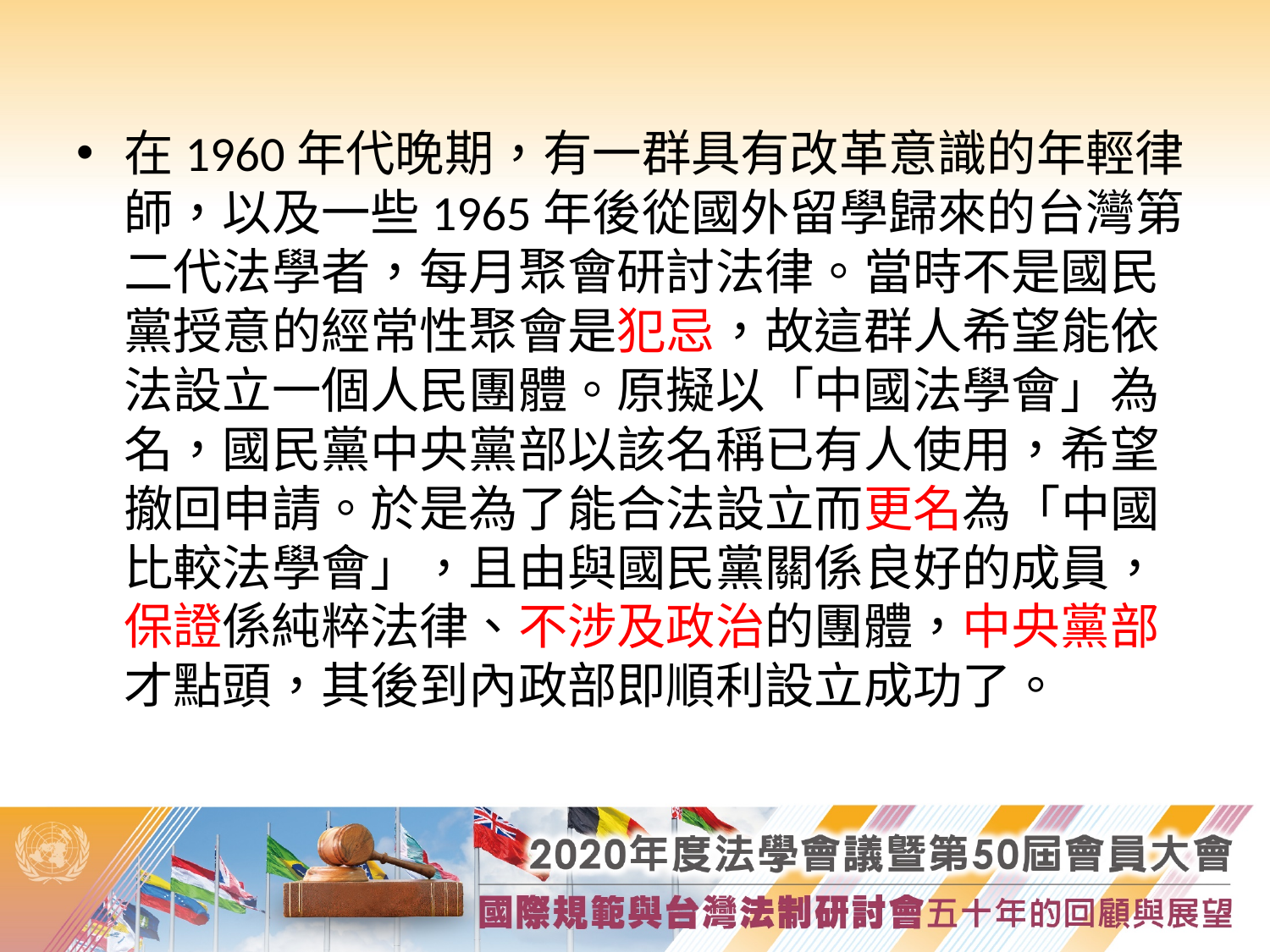

#
在1960年代晚期，有一群具有改革意識的年輕律師，以及一些1965年後從國外留學歸來的台灣第二代法學者，每月聚會研討法律。當時不是國民黨授意的經常性聚會是犯忌，故這群人希望能依法設立一個人民團體。原擬以「中國法學會」為名，國民黨中央黨部以該名稱已有人使用，希望撤回申請。於是為了能合法設立而更名為「中國比較法學會」，且由與國民黨關係良好的成員，保證係純粹法律、不涉及政治的團體，中央黨部才點頭，其後到內政部即順利設立成功了。